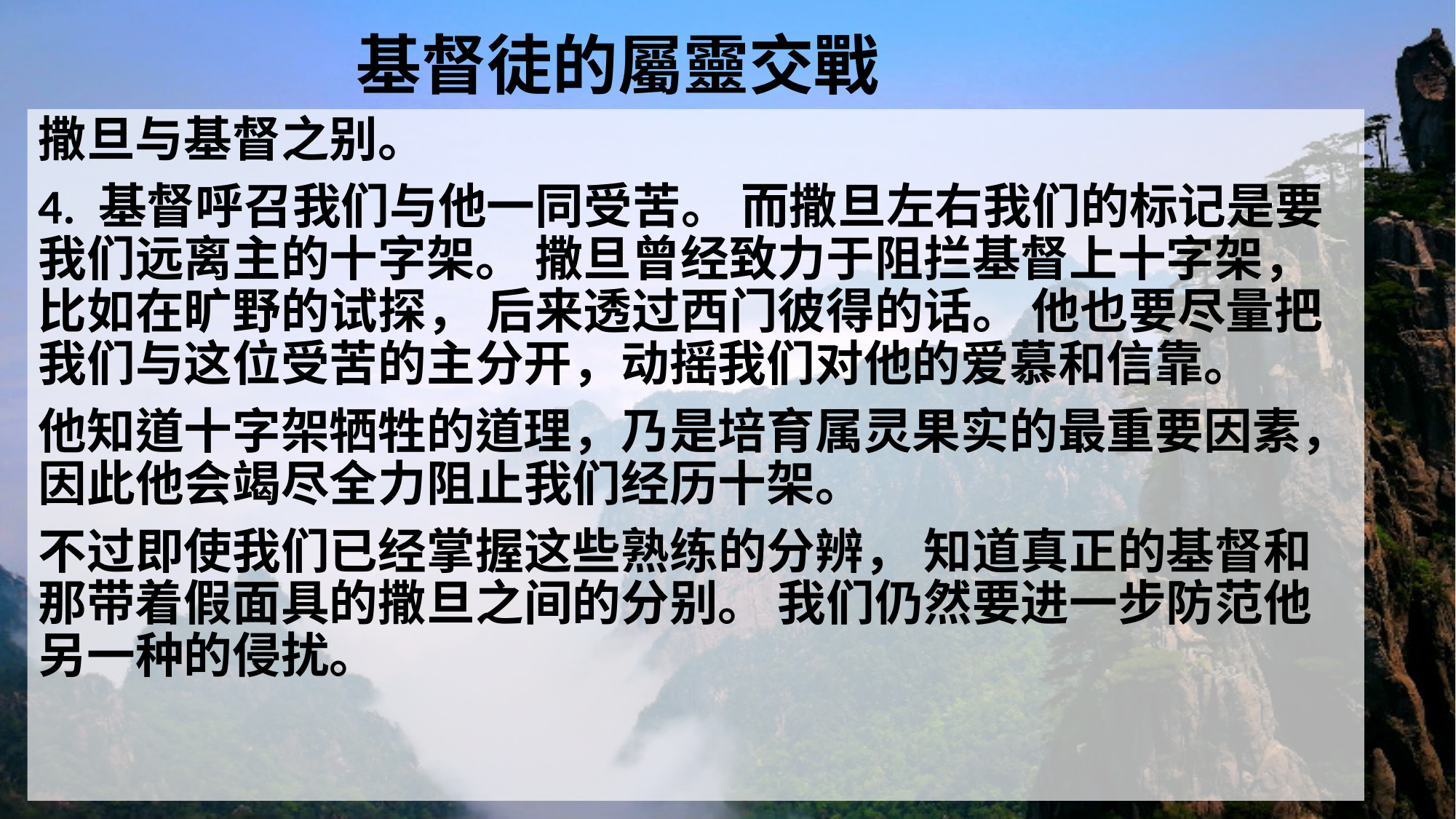

# 基督徒的屬靈交戰
撒旦与基督之别。
4. 基督呼召我们与他一同受苦。 而撒旦左右我们的标记是要我们远离主的十字架。 撒旦曾经致力于阻拦基督上十字架，比如在旷野的试探， 后来透过西门彼得的话。 他也要尽量把我们与这位受苦的主分开，动摇我们对他的爱慕和信靠。
他知道十字架牺牲的道理，乃是培育属灵果实的最重要因素，因此他会竭尽全力阻止我们经历十架。
不过即使我们已经掌握这些熟练的分辨， 知道真正的基督和那带着假面具的撒旦之间的分别。 我们仍然要进一步防范他另一种的侵扰。